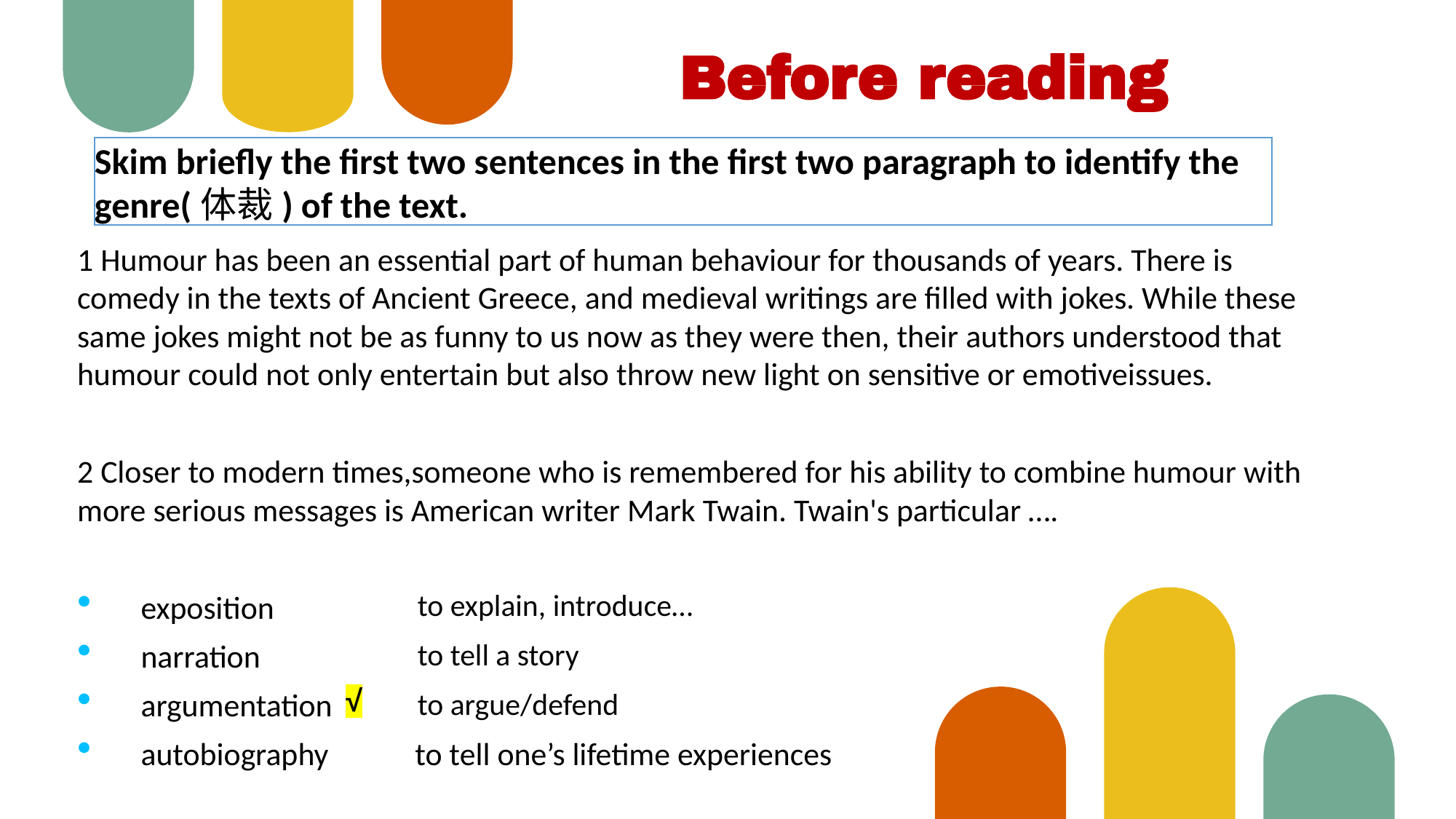

Before reading

Skim briefly the first two sentences in the first two paragraph to identify the genre(体裁) of the text.
1 Humour has been an essential part of human behaviour for thousands of years. There is comedy in the texts of Ancient Greece, and medieval writings are filled with jokes. While these same jokes might not be as funny to us now as they were then, their authors understood that humour could not only entertain but also throw new light on sensitive or emotiveissues.

2 Closer to modern times,someone who is remembered for his ability to combine humour with more serious messages is American writer Mark Twain. Twain's particular ….

exposition
narration
argumentation
autobiography           to tell one’s lifetime experiences

to explain, introduce…

to tell a story
√
to argue/defend